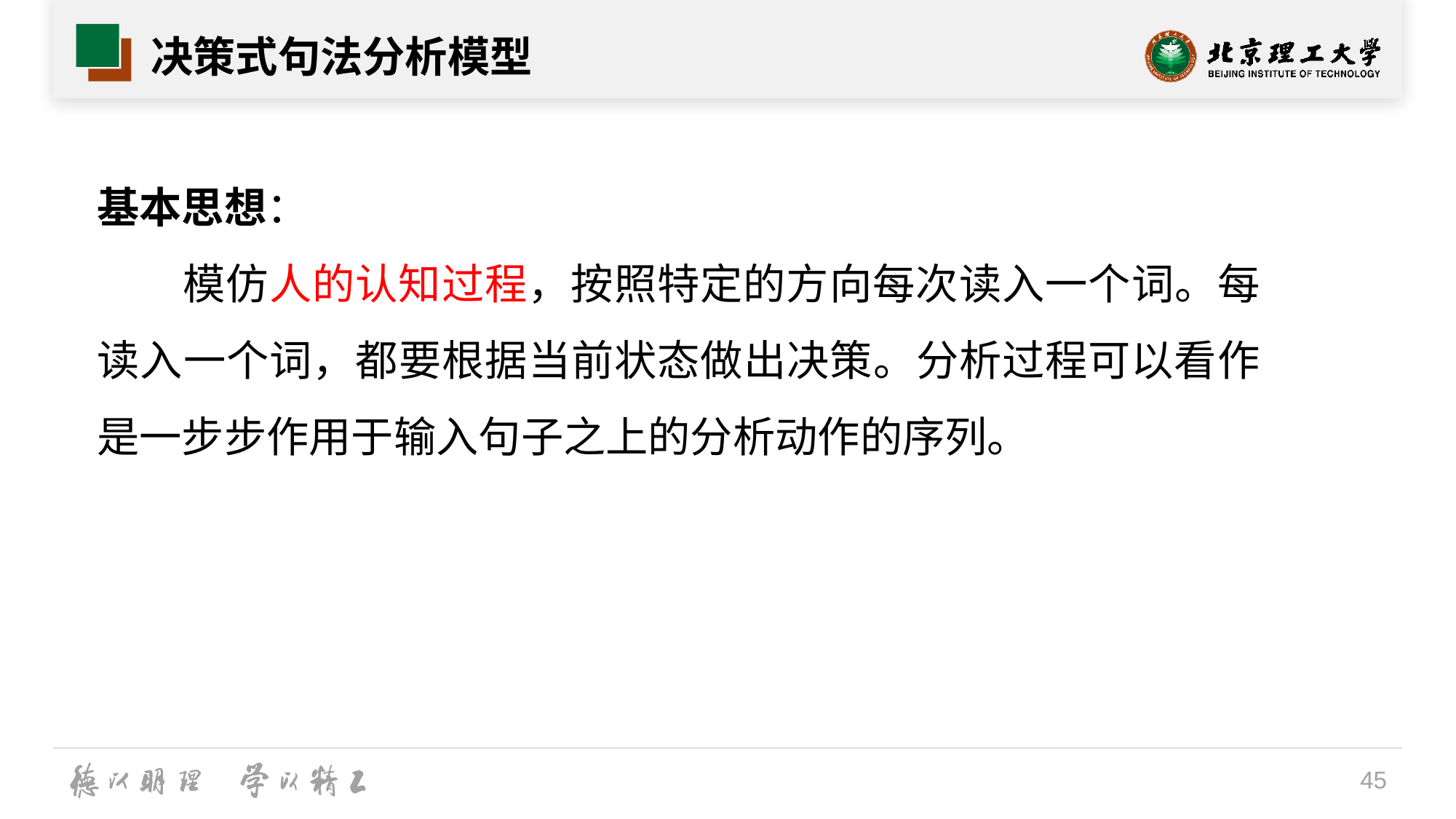

# 决策式句法分析模型
基本思想：
模仿人的认知过程，按照特定的方向每次读入一个词。每读入一个词，都要根据当前状态做出决策。分析过程可以看作是一步步作用于输入句子之上的分析动作的序列。